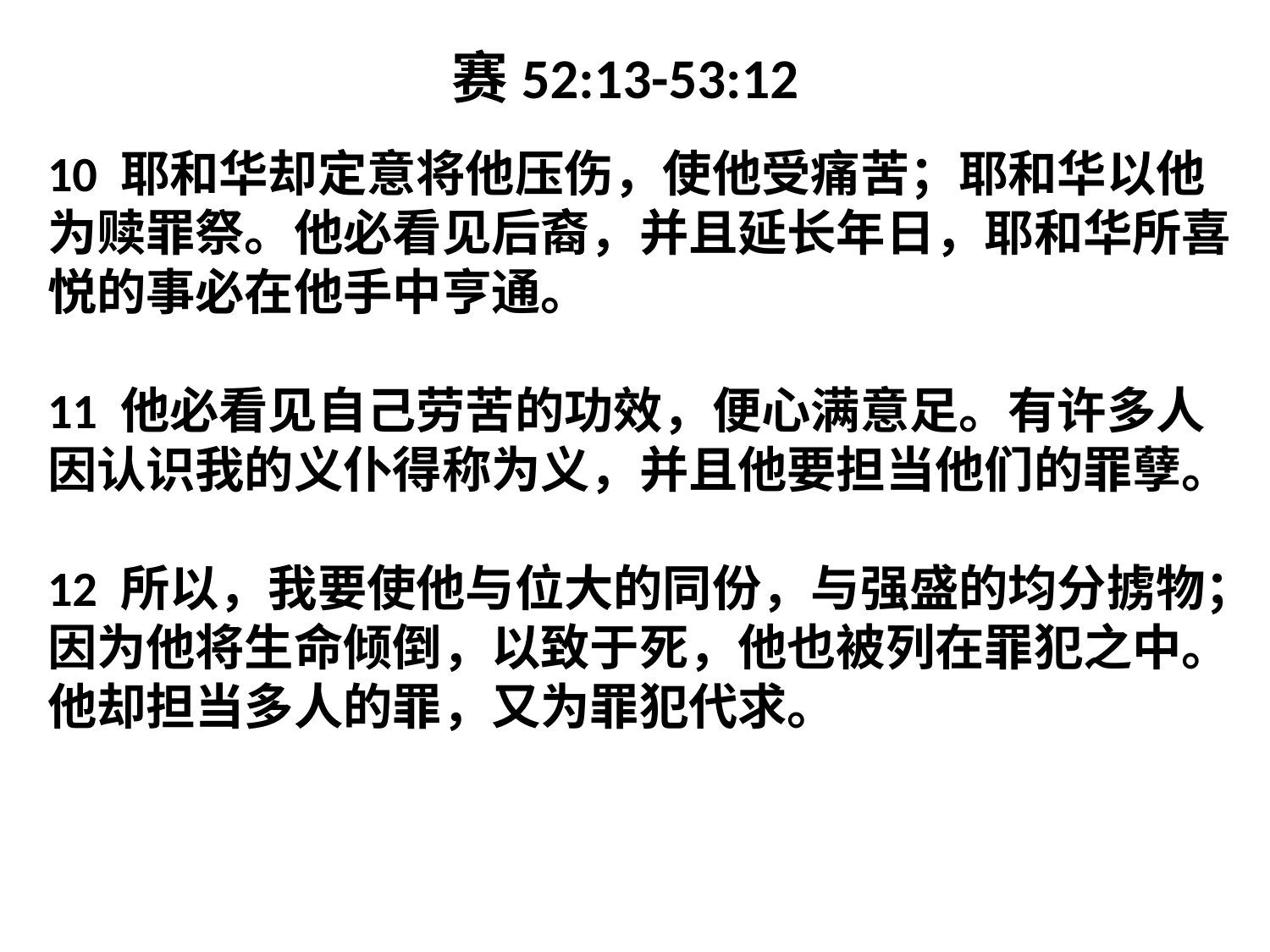

赛52:13-53:12
10 耶和华却定意将他压伤，使他受痛苦；耶和华以他为赎罪祭。他必看见后裔，并且延长年日，耶和华所喜悦的事必在他手中亨通。

11 他必看见自己劳苦的功效，便心满意足。有许多人因认识我的义仆得称为义，并且他要担当他们的罪孽。

12 所以，我要使他与位大的同份，与强盛的均分掳物；因为他将生命倾倒，以致于死，他也被列在罪犯之中。他却担当多人的罪，又为罪犯代求。